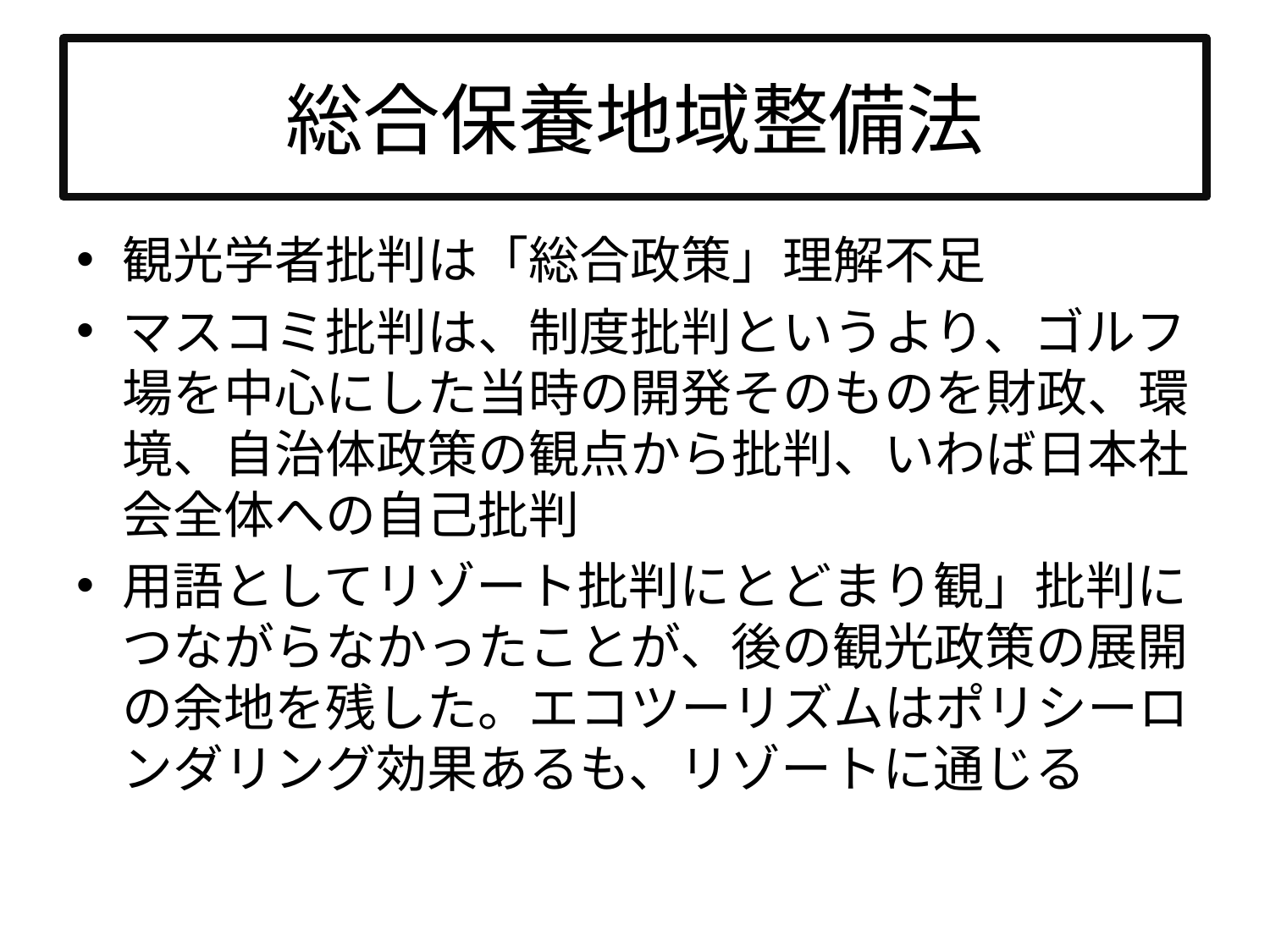

# 総合保養地域整備法
観光学者批判は「総合政策」理解不足
マスコミ批判は、制度批判というより、ゴルフ場を中心にした当時の開発そのものを財政、環境、自治体政策の観点から批判、いわば日本社会全体への自己批判
用語としてリゾート批判にとどまり観」批判につながらなかったことが、後の観光政策の展開の余地を残した。エコツーリズムはポリシーロンダリング効果あるも、リゾートに通じる